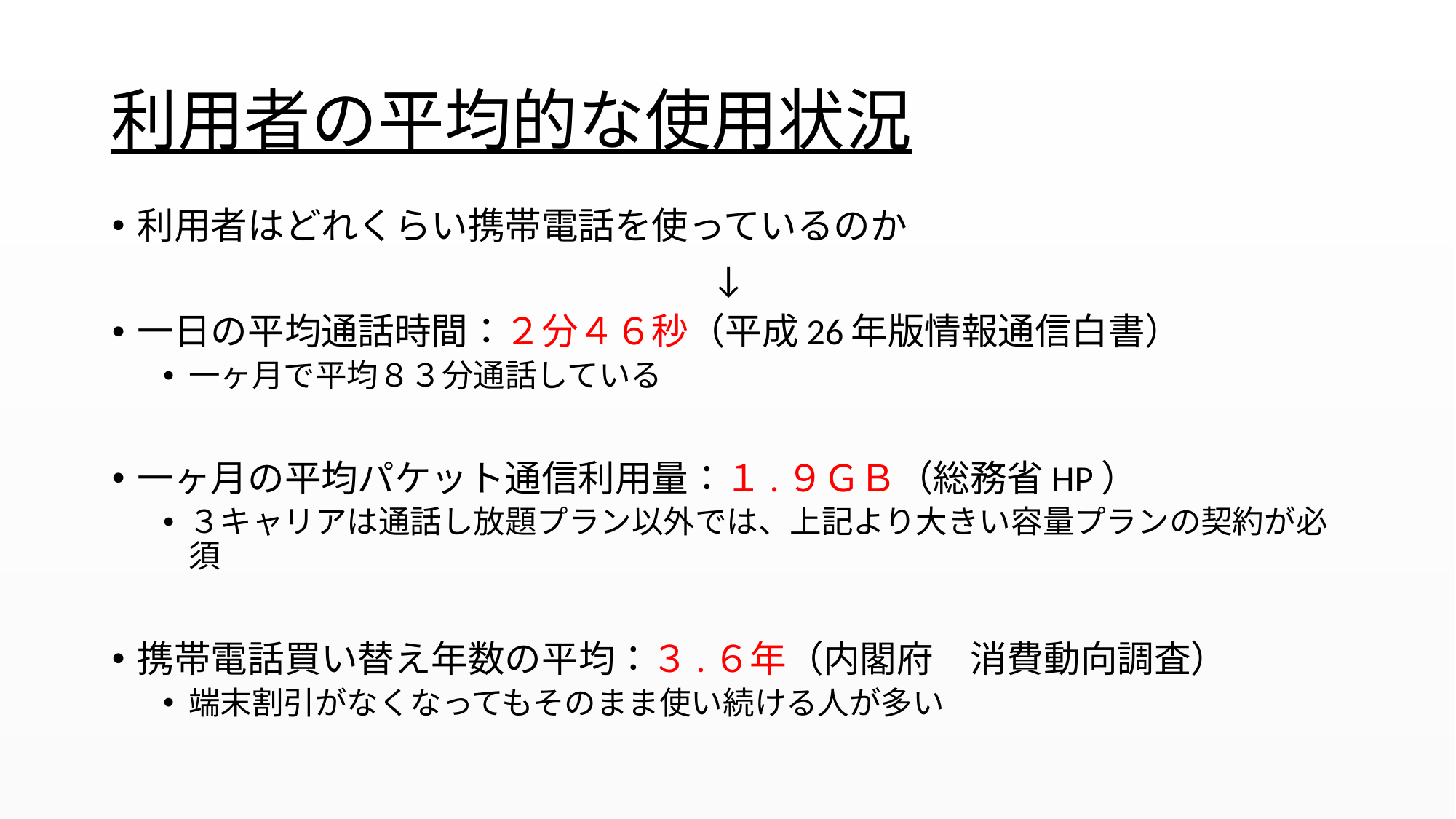

# 利用者の平均的な使用状況
利用者はどれくらい携帯電話を使っているのか
↓
一日の平均通話時間：２分４６秒（平成26年版情報通信白書）
一ヶ月で平均８３分通話している

一ヶ月の平均パケット通信利用量：１.９ＧＢ（総務省HP）
３キャリアは通話し放題プラン以外では、上記より大きい容量プランの契約が必須

携帯電話買い替え年数の平均：３.６年（内閣府　消費動向調査）
端末割引がなくなってもそのまま使い続ける人が多い